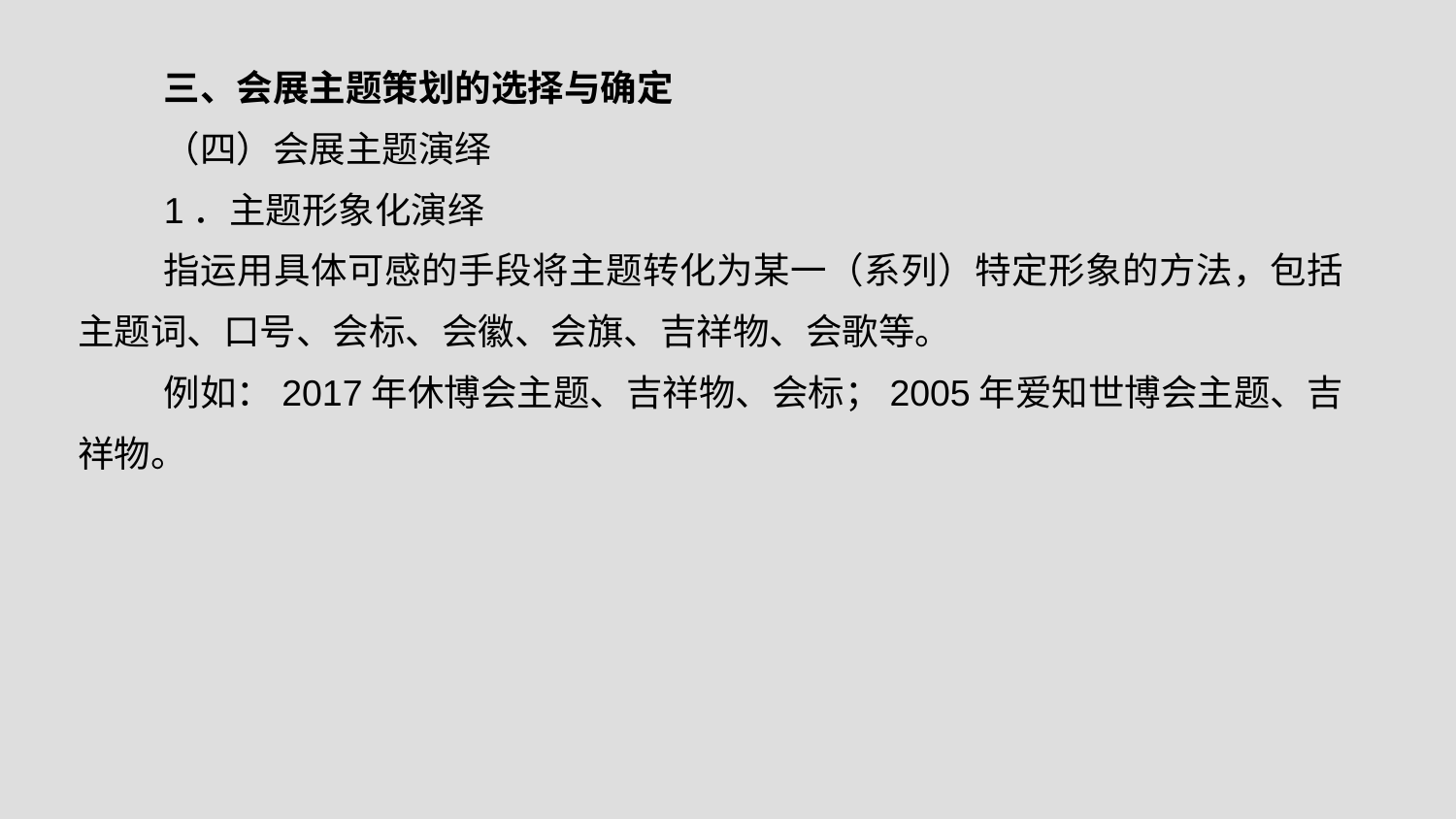

三、会展主题策划的选择与确定
（四）会展主题演绎
1．主题形象化演绎
指运用具体可感的手段将主题转化为某一（系列）特定形象的方法，包括主题词、口号、会标、会徽、会旗、吉祥物、会歌等。
例如：2017年休博会主题、吉祥物、会标；2005年爱知世博会主题、吉祥物。